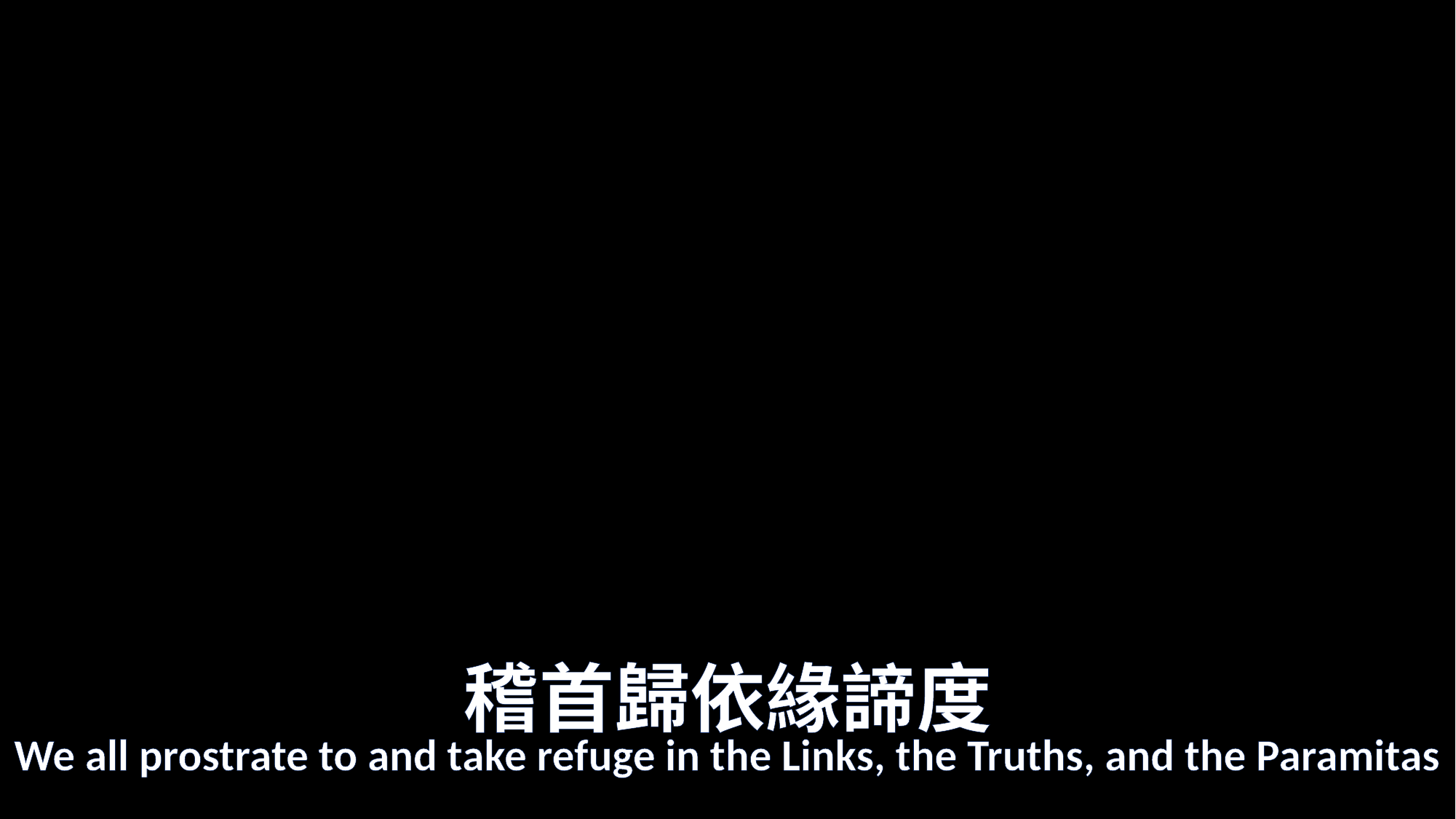

# 稽首歸依緣諦度
We all prostrate to and take refuge in the Links, the Truths, and the Paramitas